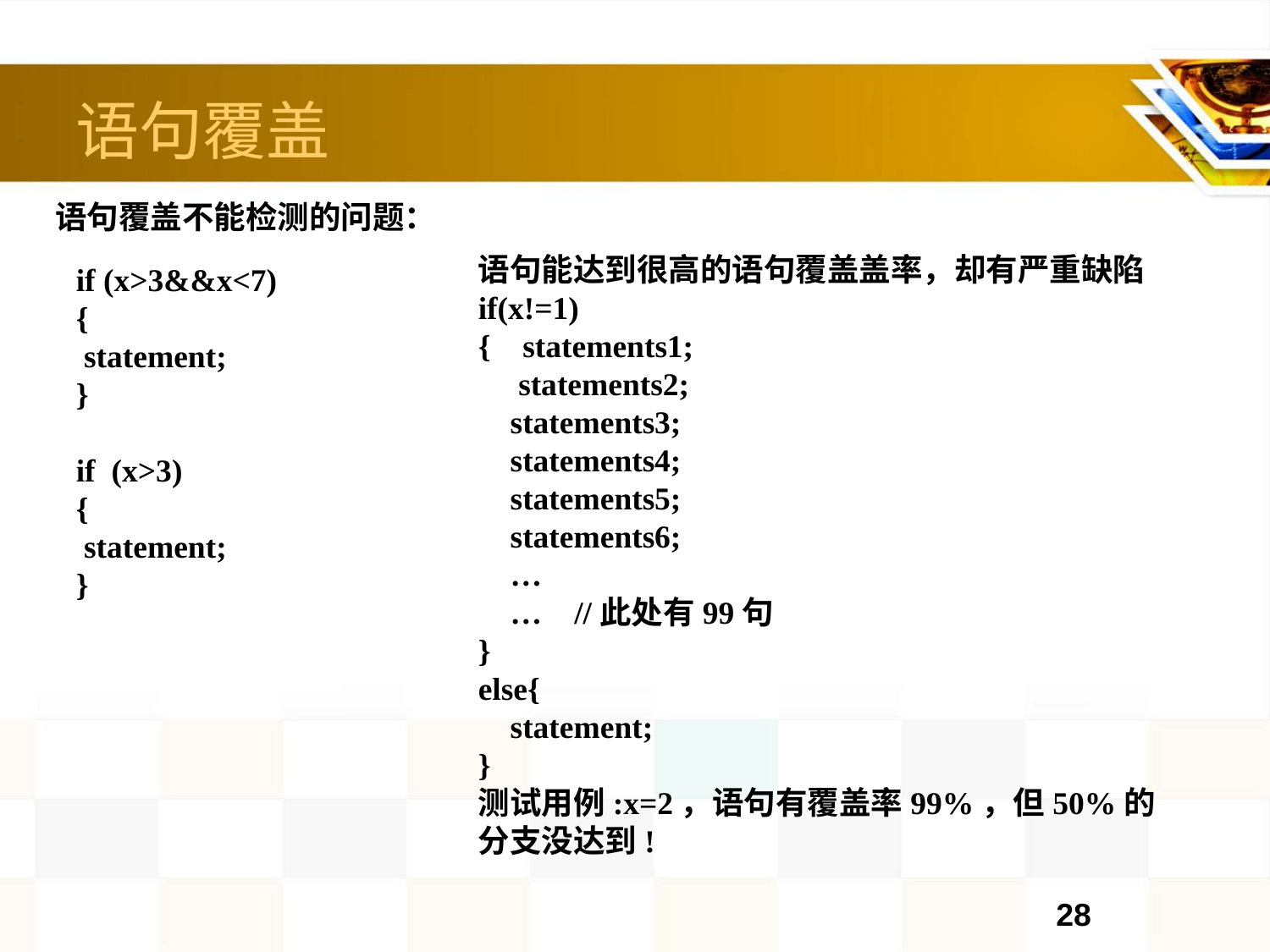

# 语句覆盖
语句覆盖不能检测的问题：
语句能达到很高的语句覆盖盖率，却有严重缺陷
if(x!=1)
{    statements1;
     statements2;
    statements3;
    statements4;
    statements5;
    statements6;
    …
    …    //此处有99句
}
else{
    statement;
}
测试用例:x=2，语句有覆盖率99%，但50%的分支没达到!
if (x>3&&x<7)
{
 statement;
}

if  (x>3)
{
 statement;
}